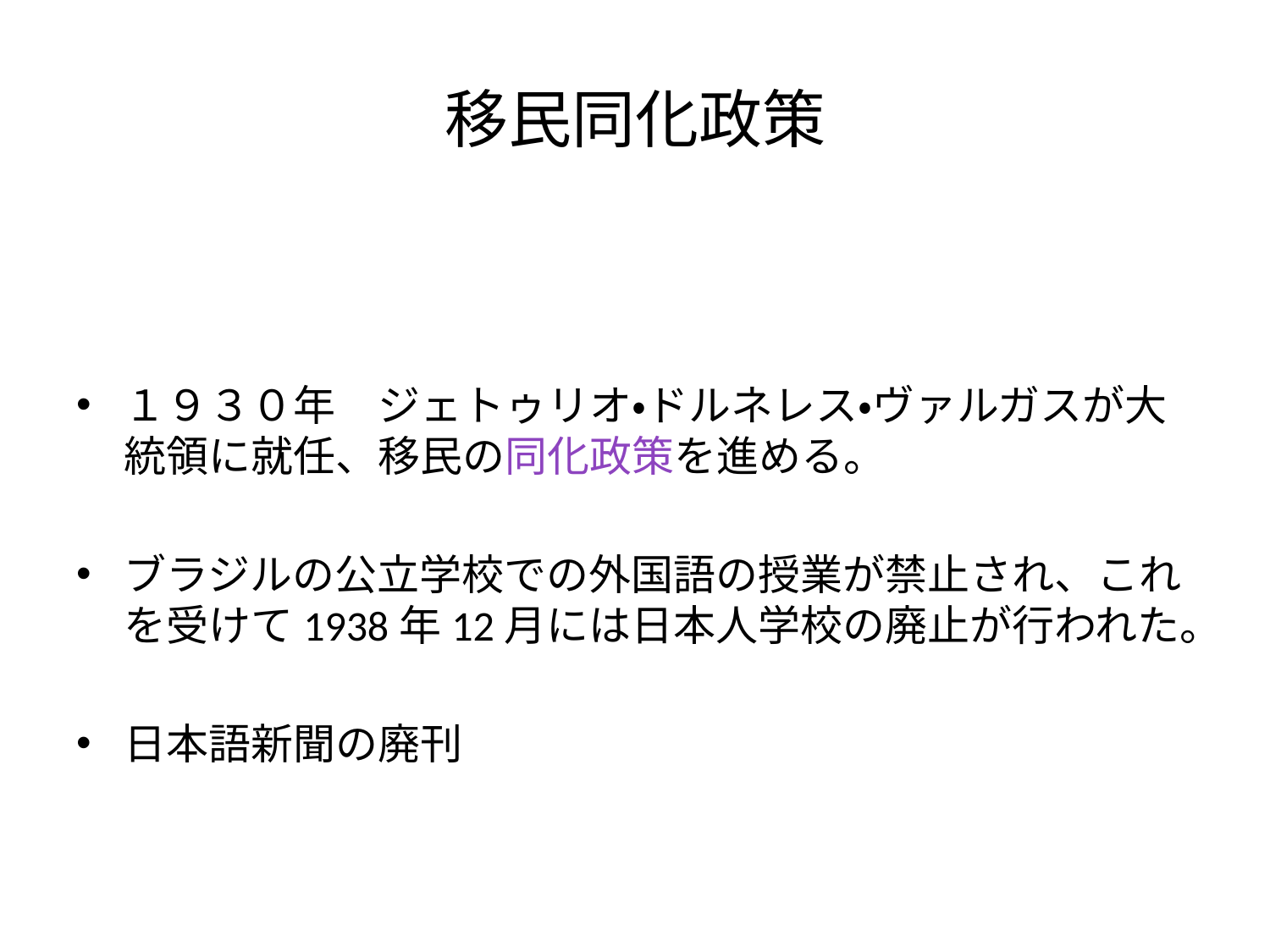

# 移民同化政策
１９３０年　ジェトゥリオ・ドルネレス・ヴァルガスが大統領に就任、移民の同化政策を進める。

ブラジルの公立学校での外国語の授業が禁止され、これを受けて1938年12月には日本人学校の廃止が行われた。

日本語新聞の廃刊